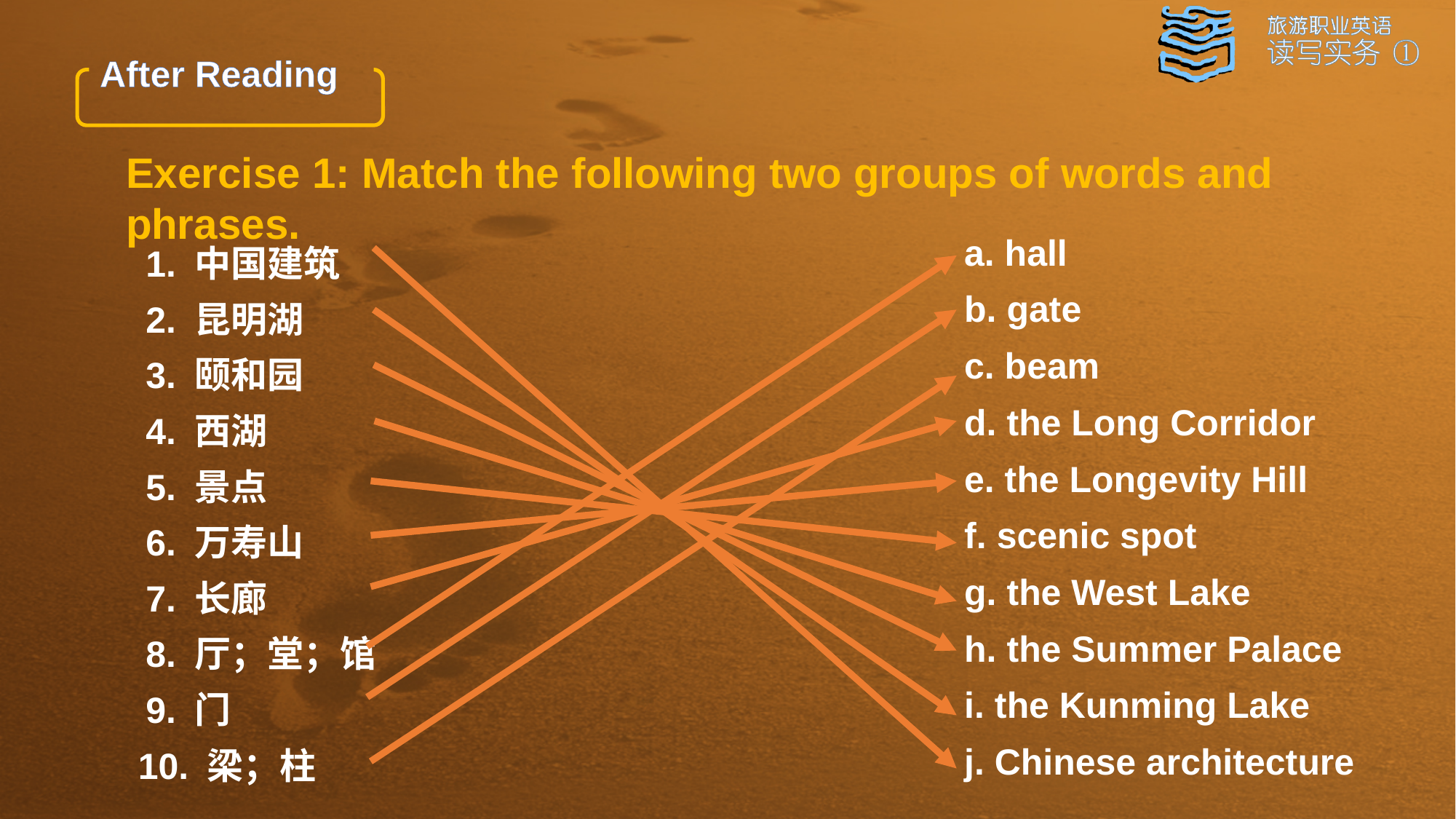

After Reading

Exercise 1: Match the following two groups of words and phrases.
| a. hall |
| --- |
| b. gate |
| c. beam |
| d. the Long Corridor |
| e. the Longevity Hill |
| f. scenic spot |
| g. the West Lake |
| h. the Summer Palace |
| i. the Kunming Lake |
| j. Chinese architecture |
| 1. 中国建筑 |
| --- |
| 2. 昆明湖 |
| 3. 颐和园 |
| 4. 西湖 |
| 5. 景点 |
| 6. 万寿山 |
| 7. 长廊 |
| 8. 厅；堂；馆 |
| 9. 门 |
| 10. 梁；柱 |